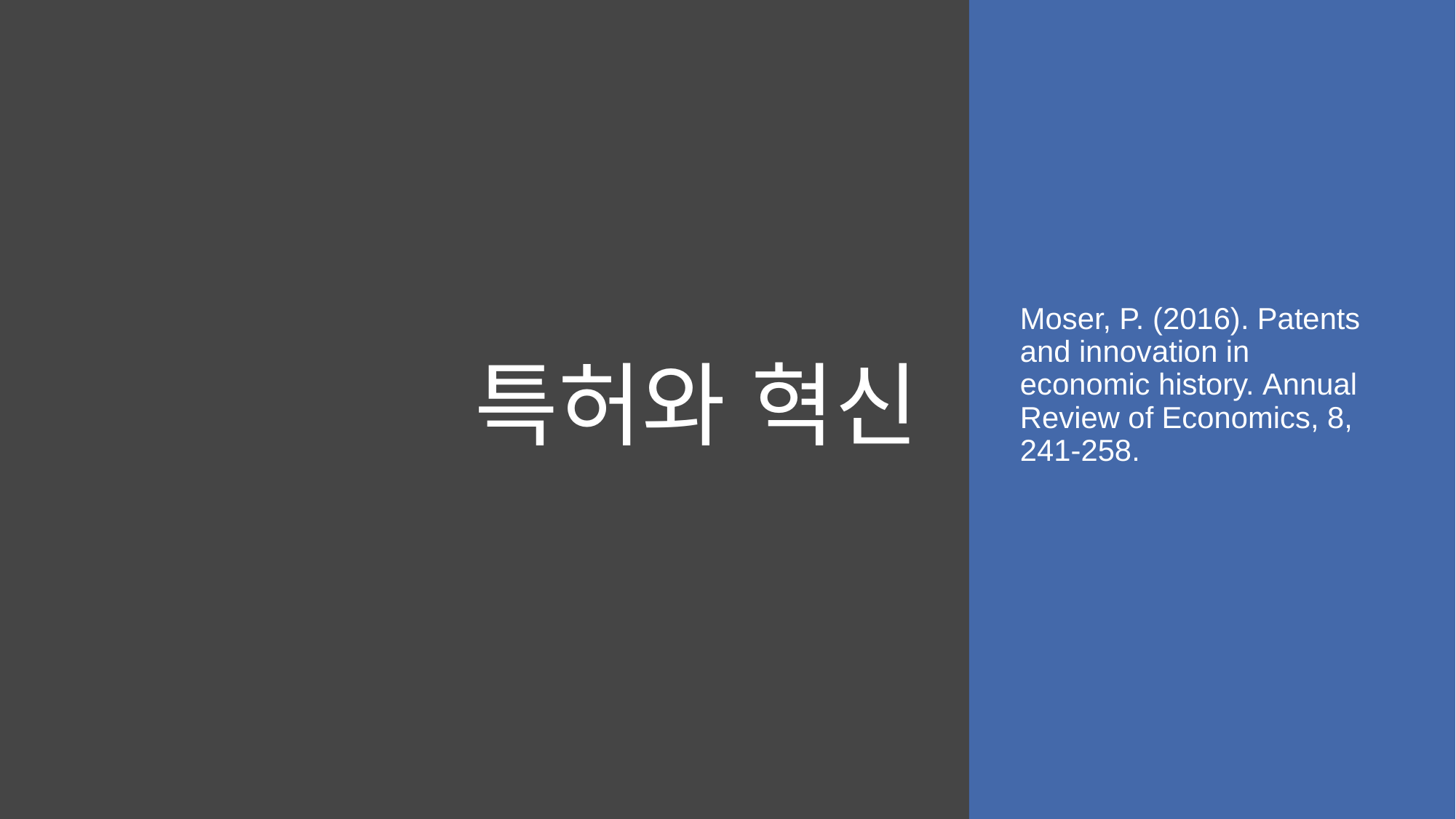

# 특허와 혁신
Moser, P. (2016). Patents and innovation in economic history. Annual Review of Economics, 8, 241-258.